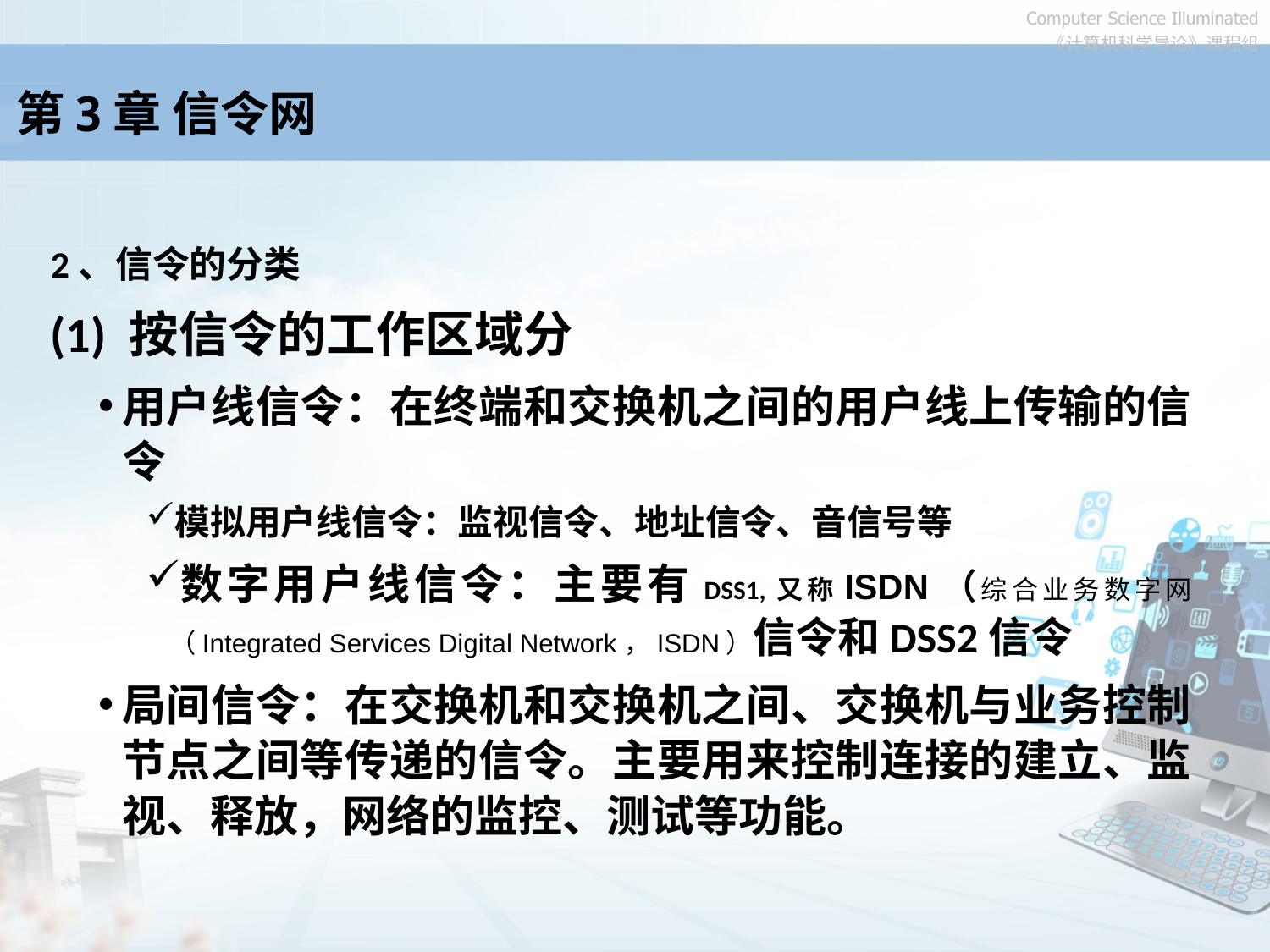

# 第3章 信令网
2、信令的分类
(1) 按信令的工作区域分
用户线信令：在终端和交换机之间的用户线上传输的信令
模拟用户线信令：监视信令、地址信令、音信号等
数字用户线信令：主要有DSS1,又称ISDN（综合业务数字网（Integrated Services Digital Network，ISDN）信令和DSS2信令
局间信令：在交换机和交换机之间、交换机与业务控制节点之间等传递的信令。主要用来控制连接的建立、监视、释放，网络的监控、测试等功能。